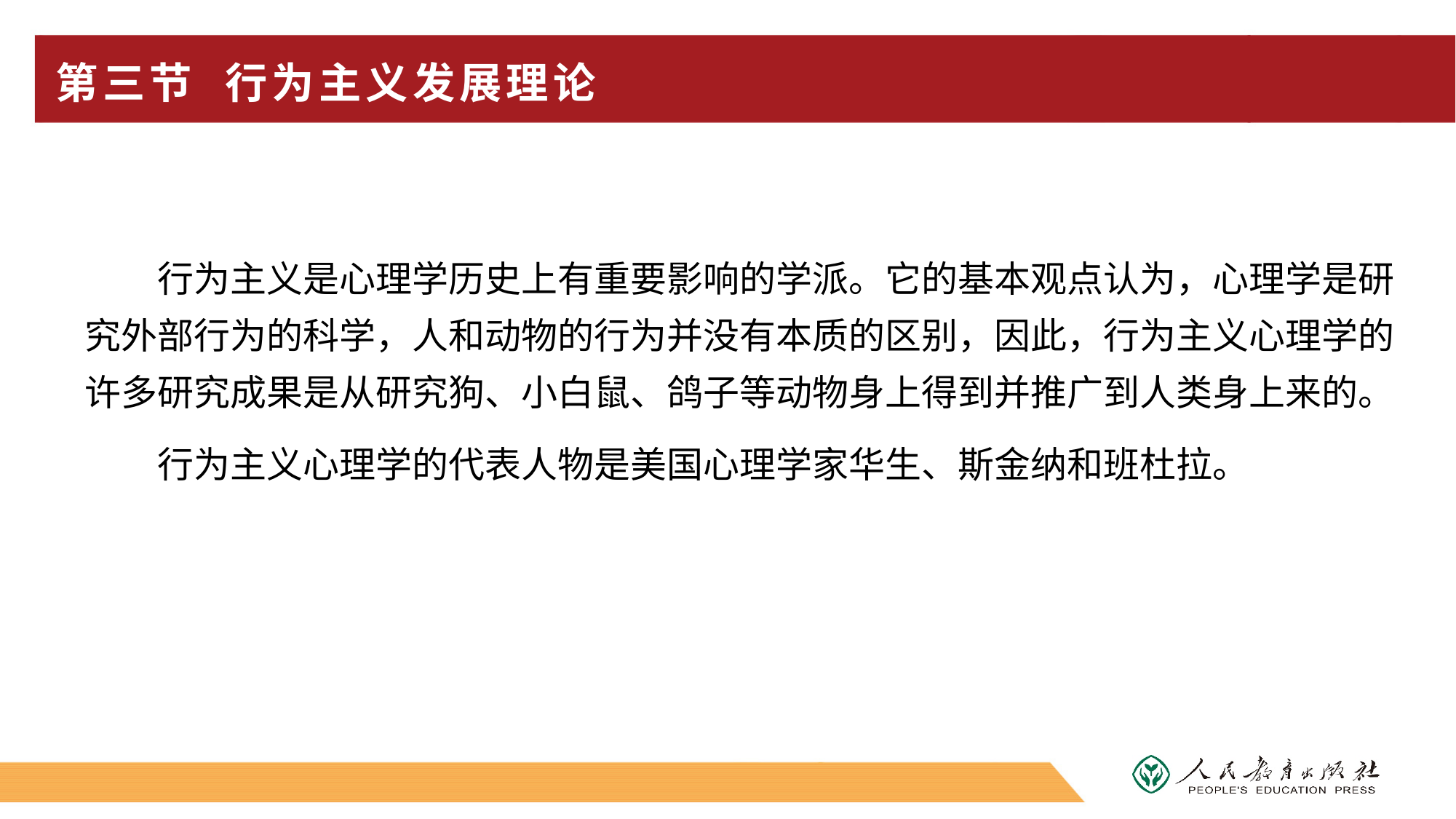

# 第三节  行为主义发展理论

行为主义是心理学历史上有重要影响的学派。它的基本观点认为，心理学是研究外部行为的科学，人和动物的行为并没有本质的区别，因此，行为主义心理学的许多研究成果是从研究狗、小白鼠、鸽子等动物身上得到并推广到人类身上来的。
行为主义心理学的代表人物是美国心理学家华生、斯金纳和班杜拉。